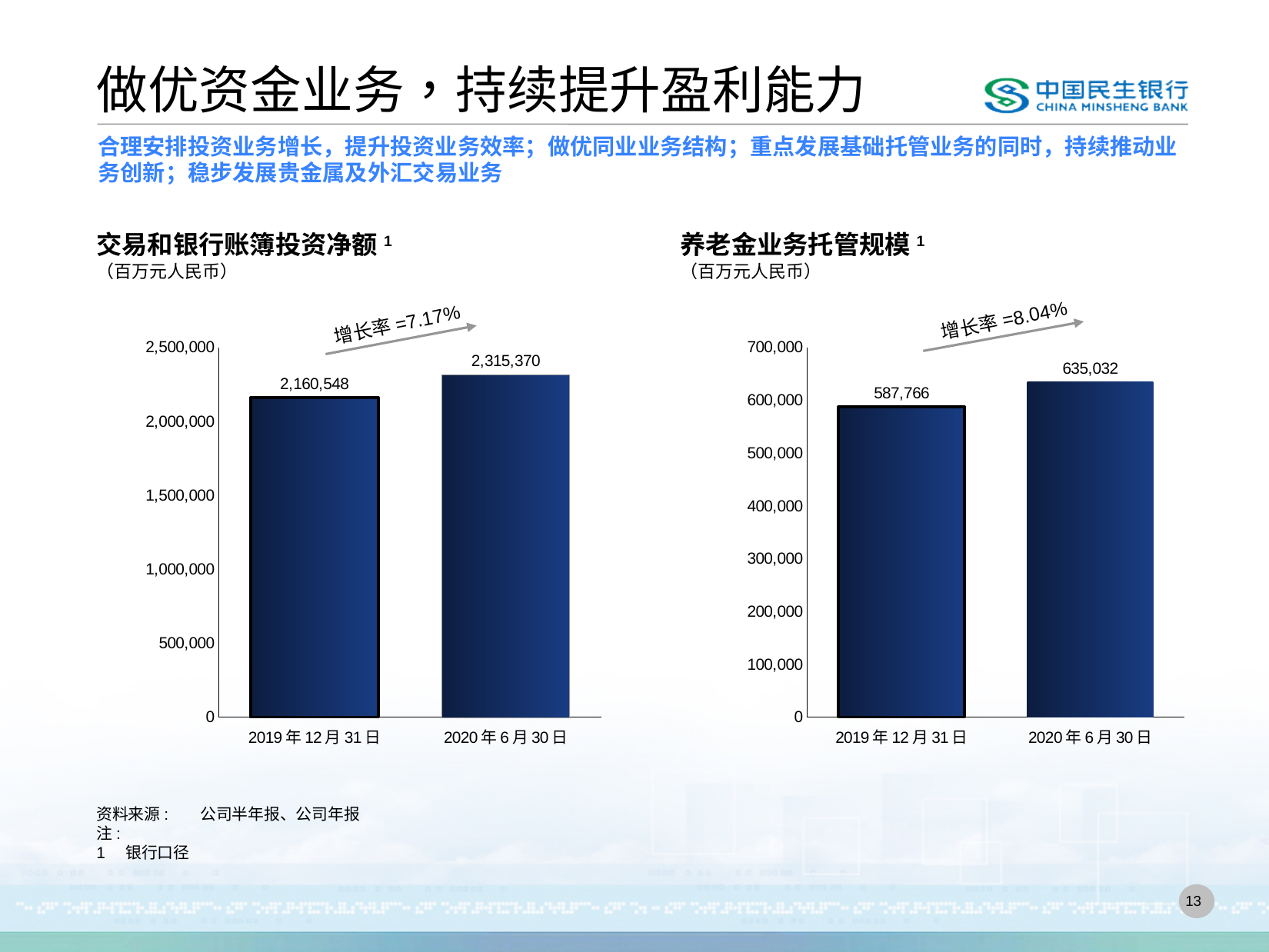

做优资金业务，持续提升盈利能力
合理安排投资业务增长，提升投资业务效率；做优同业业务结构；重点发展基础托管业务的同时，持续推动业务创新；稳步发展贵金属及外汇交易业务
交易和银行账簿投资净额1
养老金业务托管规模1
境内即期结售汇交易量1
（百万元人民币）
（百万元人民币）
（百万美元）

### Chart

| Category | 交易和银行账簿投资净额 |
|---|---|
| 2019年12月31日 | 2160548.0 |
| 2020年6月30日 | 2315370.0 |

### Chart

| Category | 资产托管规模 |
|---|---|
| 2019年12月31日 | 587766.0 |
| 2020年6月30日 | 635032.0 |

### Chart

| Category | 境内即期结售汇交易量 |
|---|---|
| 2019年1-6月 | 327858.0 |
| 2020年1-6月 | 304793.0 |
增长率=8.04%

增长率=7.17%

贵金属交易金额1, 2
（百万元人民币）
增长率=143.01%

### Chart

| Category | 20.35% |
|---|---|
| 2017年1-6月 | 337488.0 |
| 2018年1-6月 | 820139.0 |
资料来源: 	公司半年报、公司年报
注:
1	银行口径
13